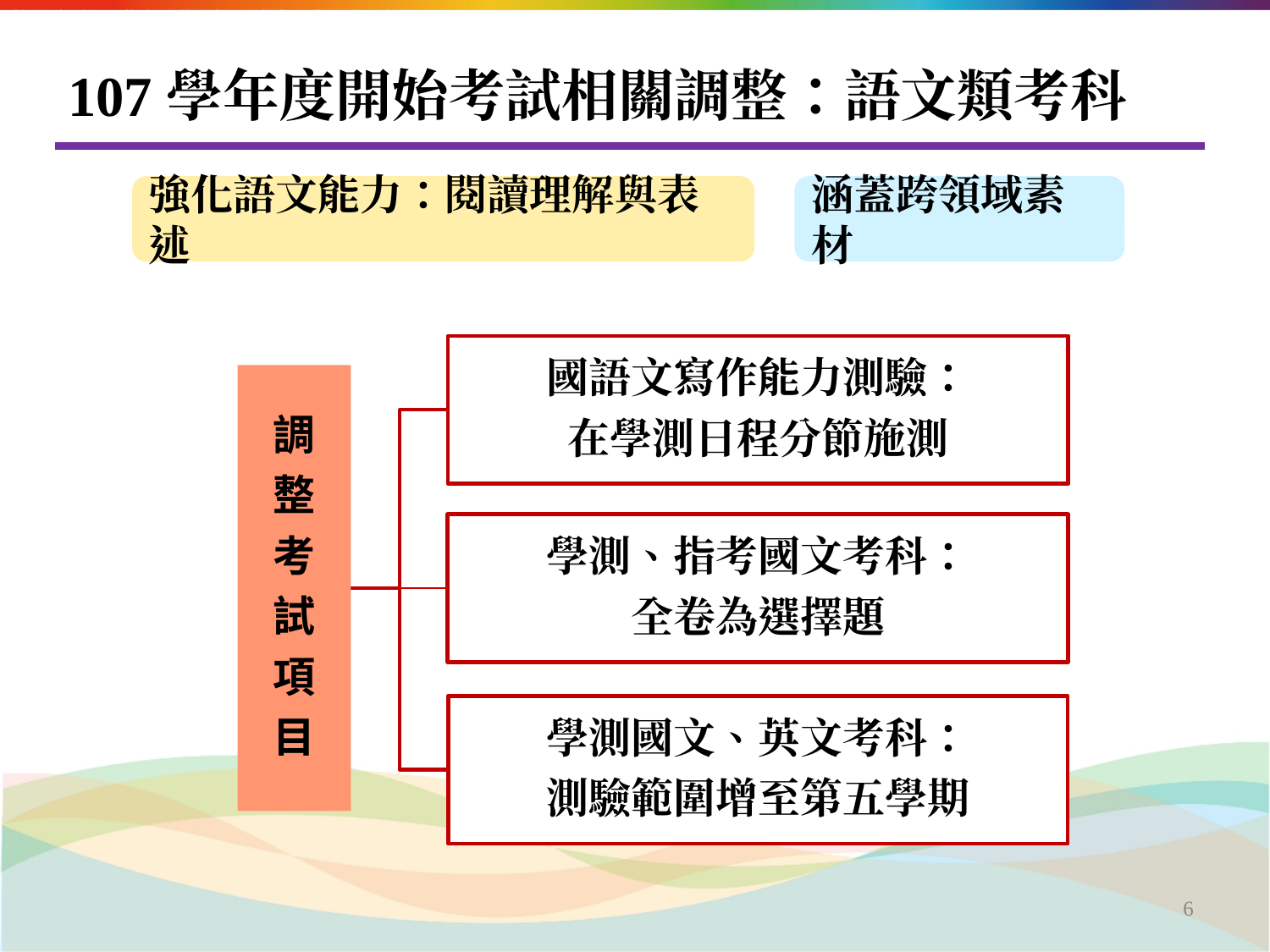

# 107學年度開始考試相關調整：語文類考科
強化語文能力：閱讀理解與表述
涵蓋跨領域素材

國語文寫作能力測驗：
在學測日程分節施測

調
整
考
試
項
目

學測、指考國文考科：
全卷為選擇題

學測國文、英文考科：
測驗範圍增至第五學期
6